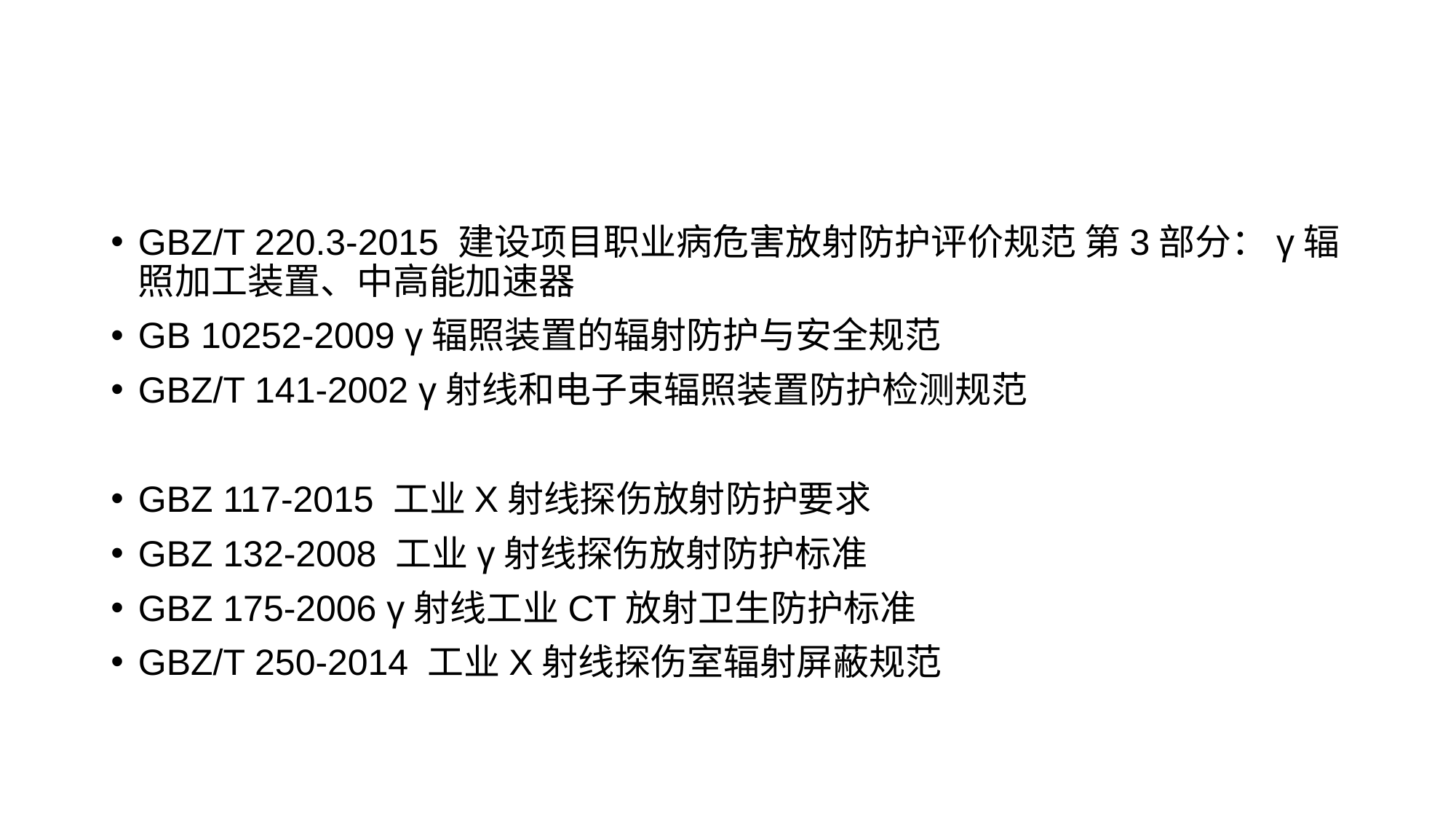

#
GBZ/T 220.3-2015 建设项目职业病危害放射防护评价规范 第3部分：γ辐照加工装置、中高能加速器
GB 10252-2009 γ辐照装置的辐射防护与安全规范
GBZ/T 141-2002 γ射线和电子束辐照装置防护检测规范

GBZ 117-2015 工业X射线探伤放射防护要求
GBZ 132-2008 工业γ射线探伤放射防护标准
GBZ 175-2006 γ射线工业CT放射卫生防护标准
GBZ/T 250-2014 工业X射线探伤室辐射屏蔽规范